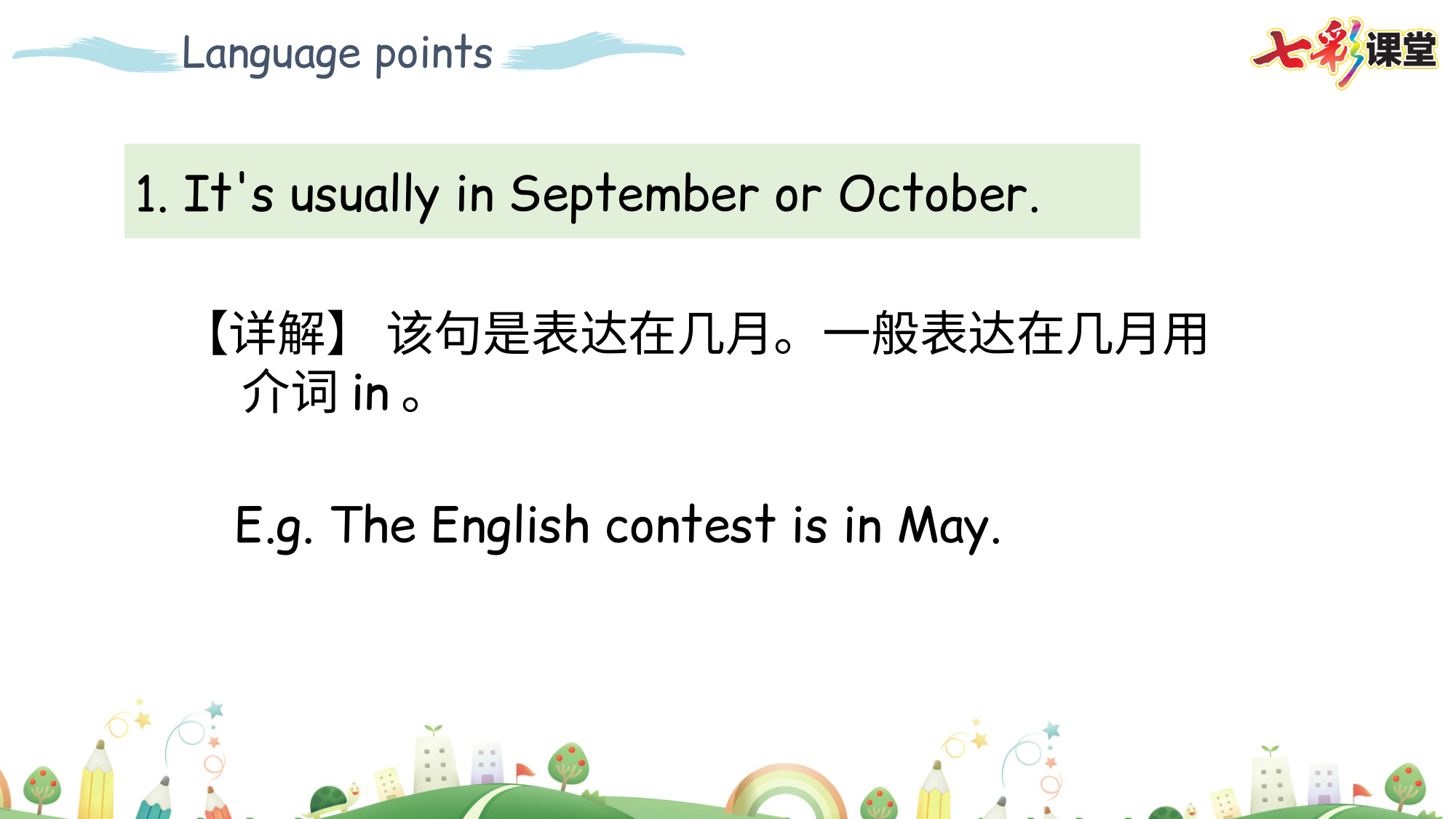

Language points

1. It's usually in September or October.
【详解】 该句是表达在几月。一般表达在几月用介词in。
E.g. The English contest is in May.